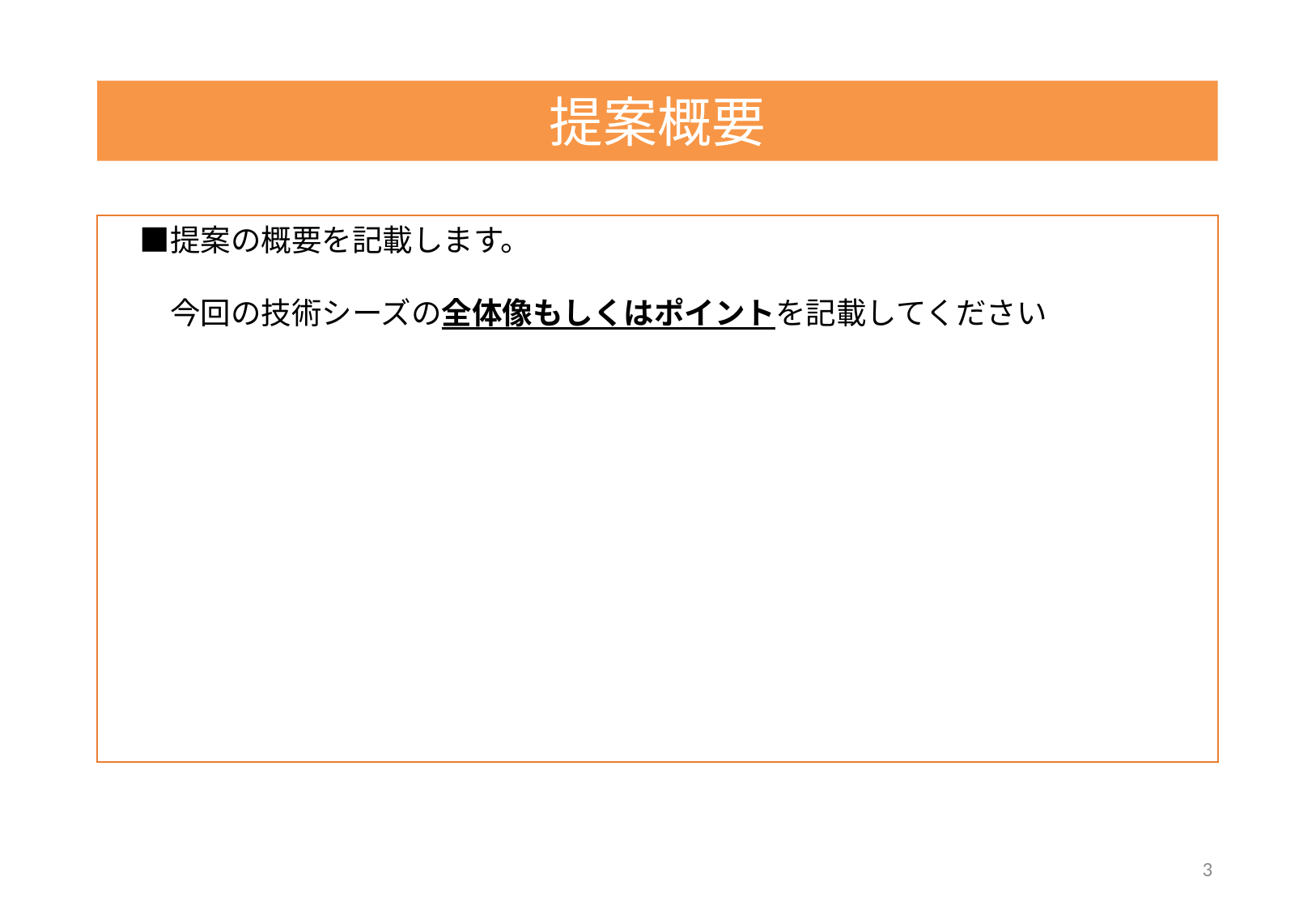

提案概要
　■提案の概要を記載します。

　　今回の技術シーズの全体像もしくはポイントを記載してください
3